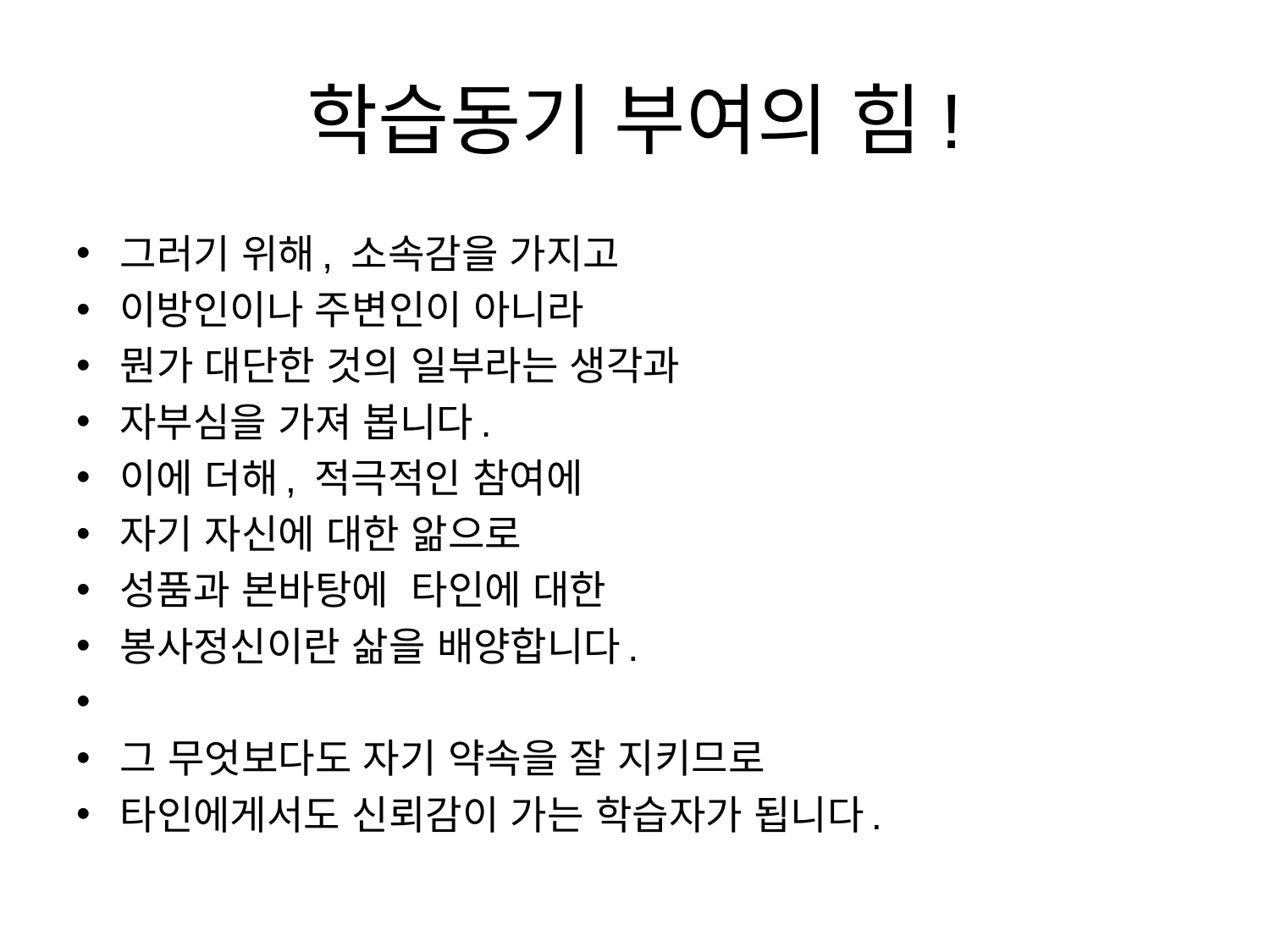

# 학습동기 부여의 힘!
그러기 위해, 소속감을 가지고
이방인이나 주변인이 아니라
뭔가 대단한 것의 일부라는 생각과
자부심을 가져 봅니다.
이에 더해, 적극적인 참여에
자기 자신에 대한 앎으로
성품과 본바탕에  타인에 대한
봉사정신이란 삶을 배양합니다.

그 무엇보다도 자기 약속을 잘 지키므로
타인에게서도 신뢰감이 가는 학습자가 됩니다.